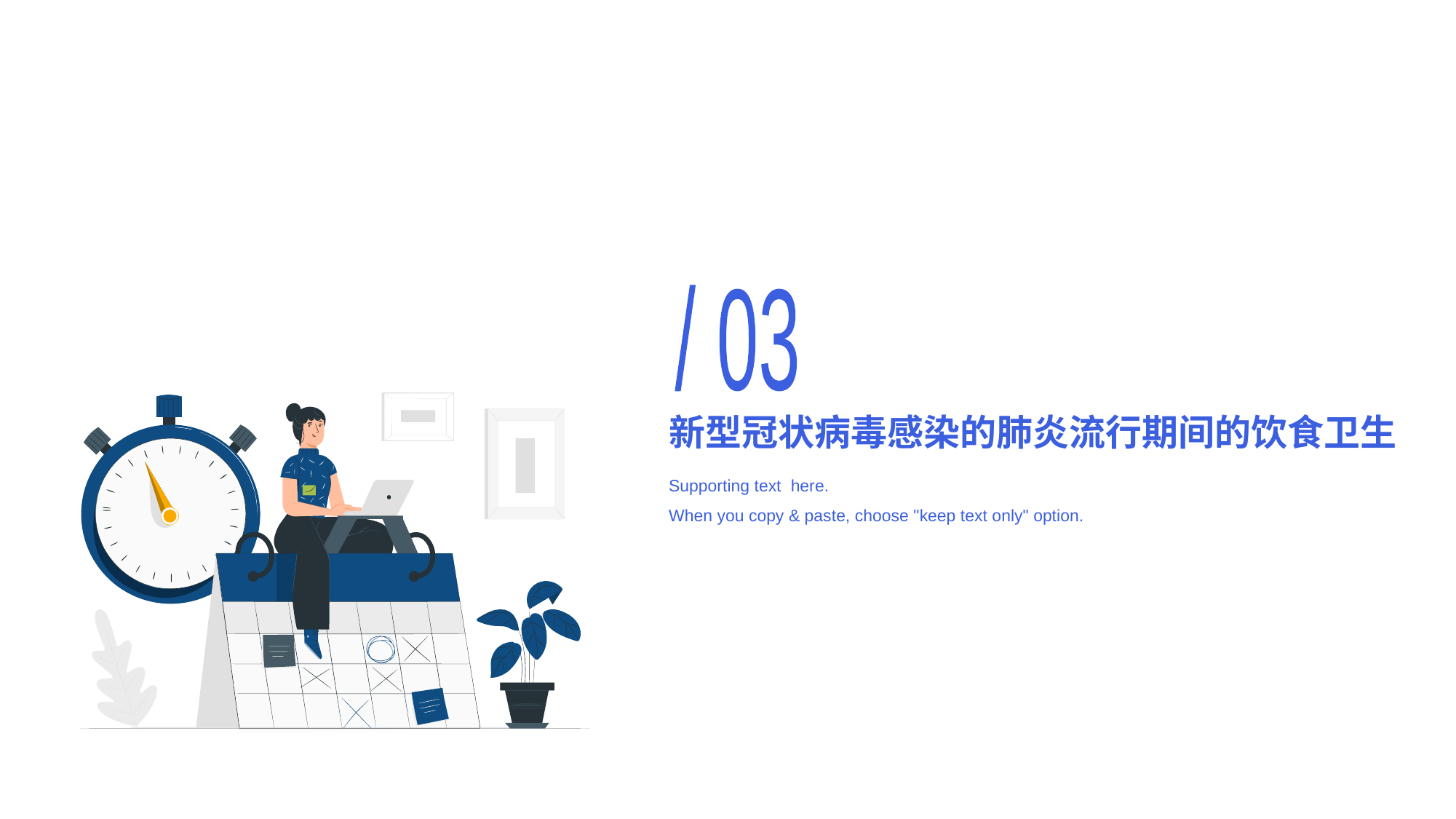

/ 03
# 新型冠状病毒感染的肺炎流行期间的饮食卫生
Supporting text  here.
When you copy & paste, choose "keep text only" option.